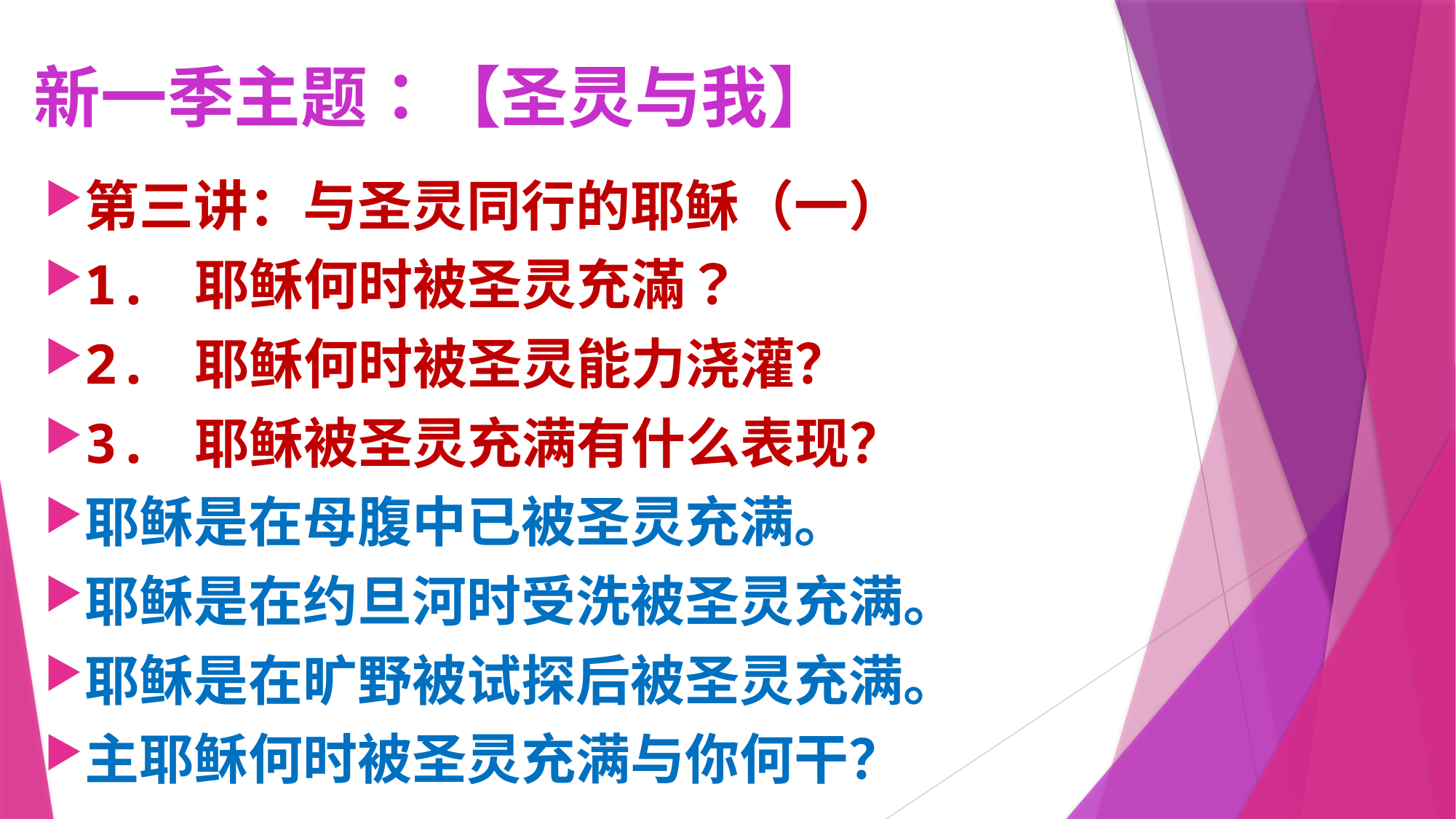

# 新一季主题：【圣灵与我】
第三讲：与圣灵同行的耶稣（一）
1. 耶稣何时被圣灵充滿？
2. 耶稣何时被圣灵能力浇灌？
3. 耶稣被圣灵充满有什么表现？
耶稣是在母腹中已被圣灵充满。
耶稣是在约旦河时受洗被圣灵充满。
耶稣是在旷野被试探后被圣灵充满。
主耶稣何时被圣灵充满与你何干？